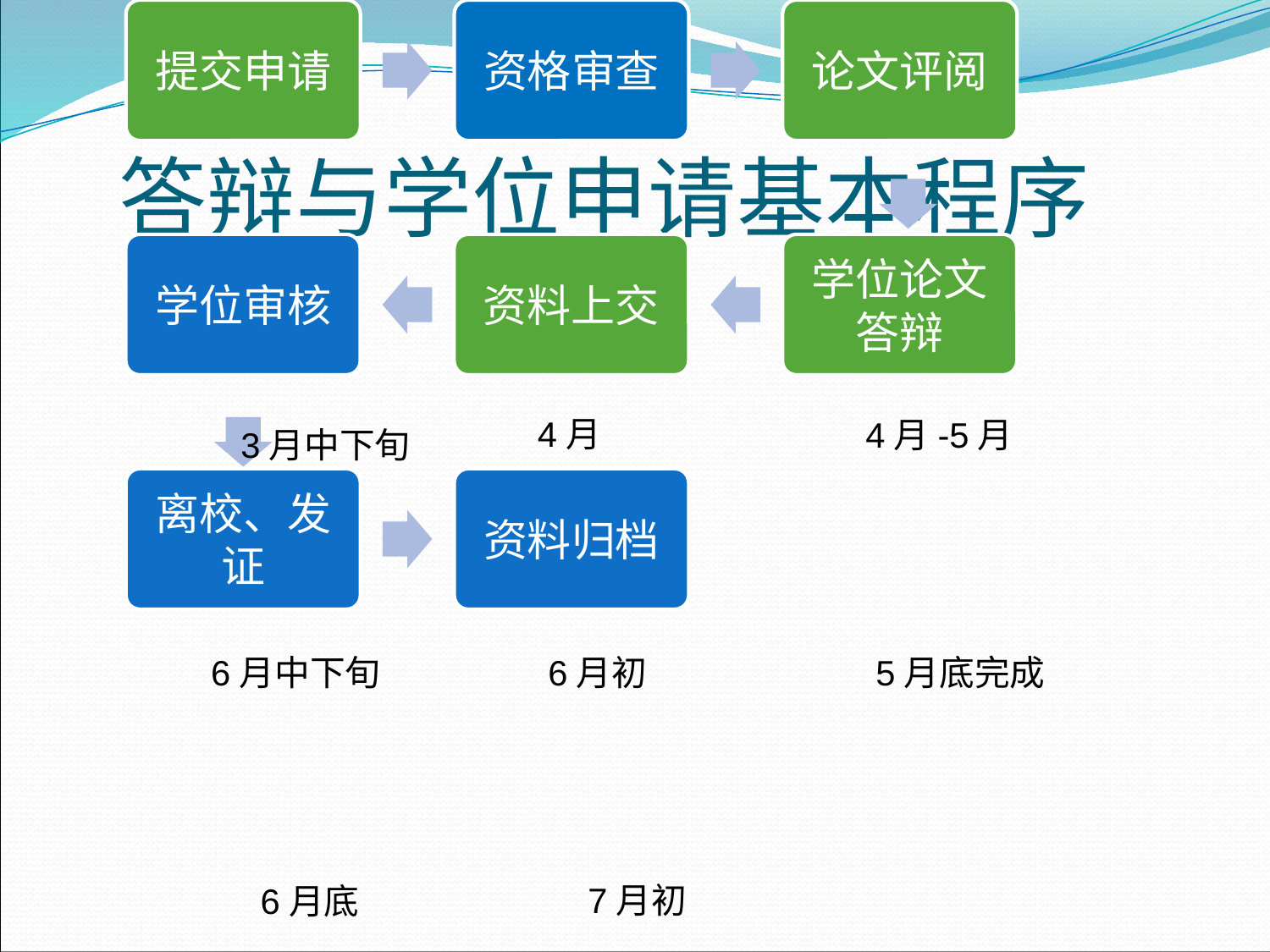

# 答辩与学位申请基本程序
提交申请

资格审查

论文评阅

学位论文答辩

资料上交

学位审核

离校、发证

资料归档
4月
4月-5月
3月中下旬
6月中下旬
6月初

5月底完成

7月初

6月底